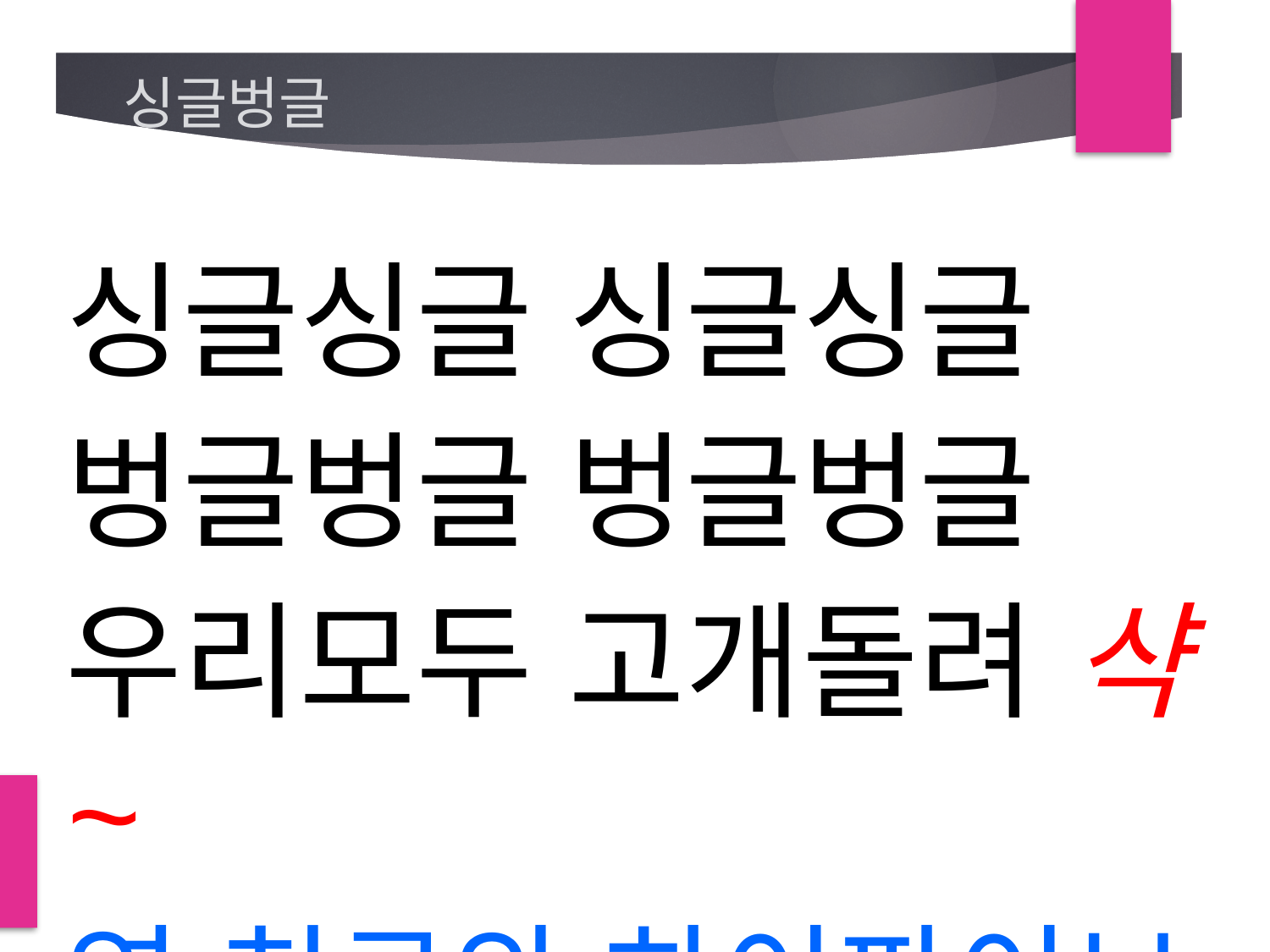

# 싱글벙글
싱글싱글 싱글싱글
벙글벙글 벙글벙글
우리모두 고개돌려 샥~
옆 친구와 하이파이브